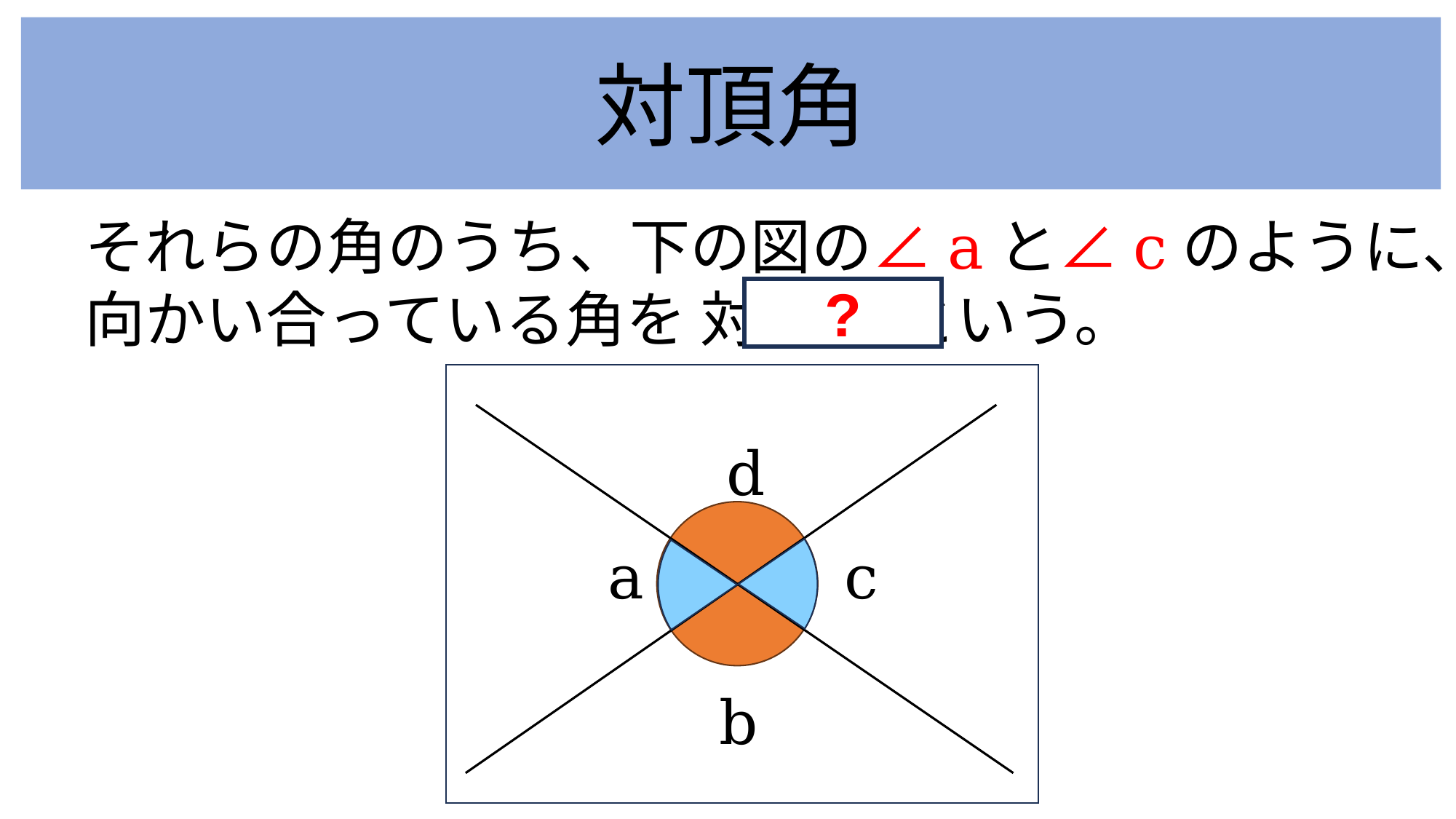

対頂角
それらの角のうち、下の図の∠aと∠cのように、
向かい合っている角を 対頂角 という。
?

a
c
b
d